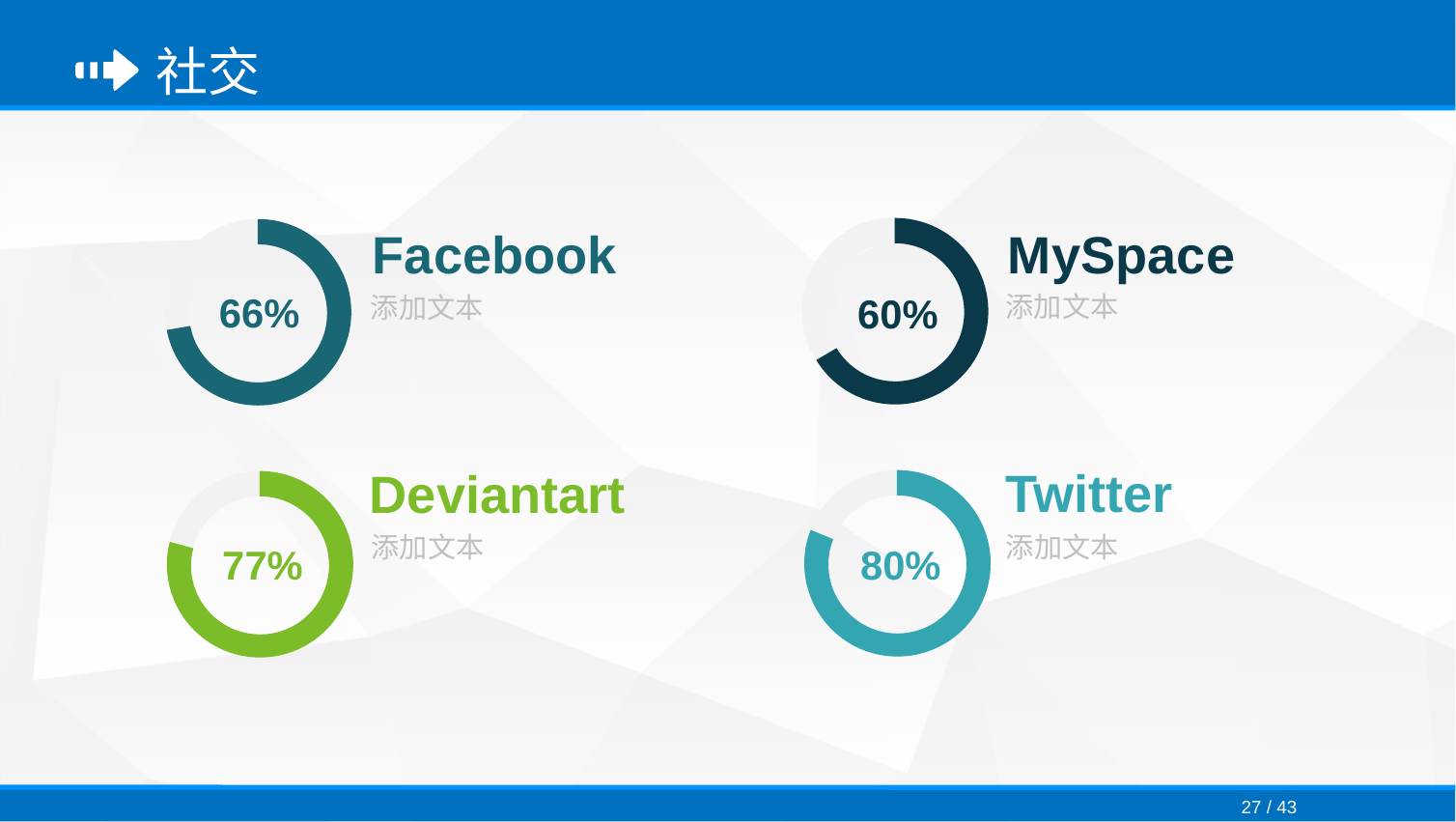

社交
Facebook
MySpace

66%
60%
添加文本
添加文本
Twitter
Deviantart

添加文本
添加文本
77%
80%
27 / 43